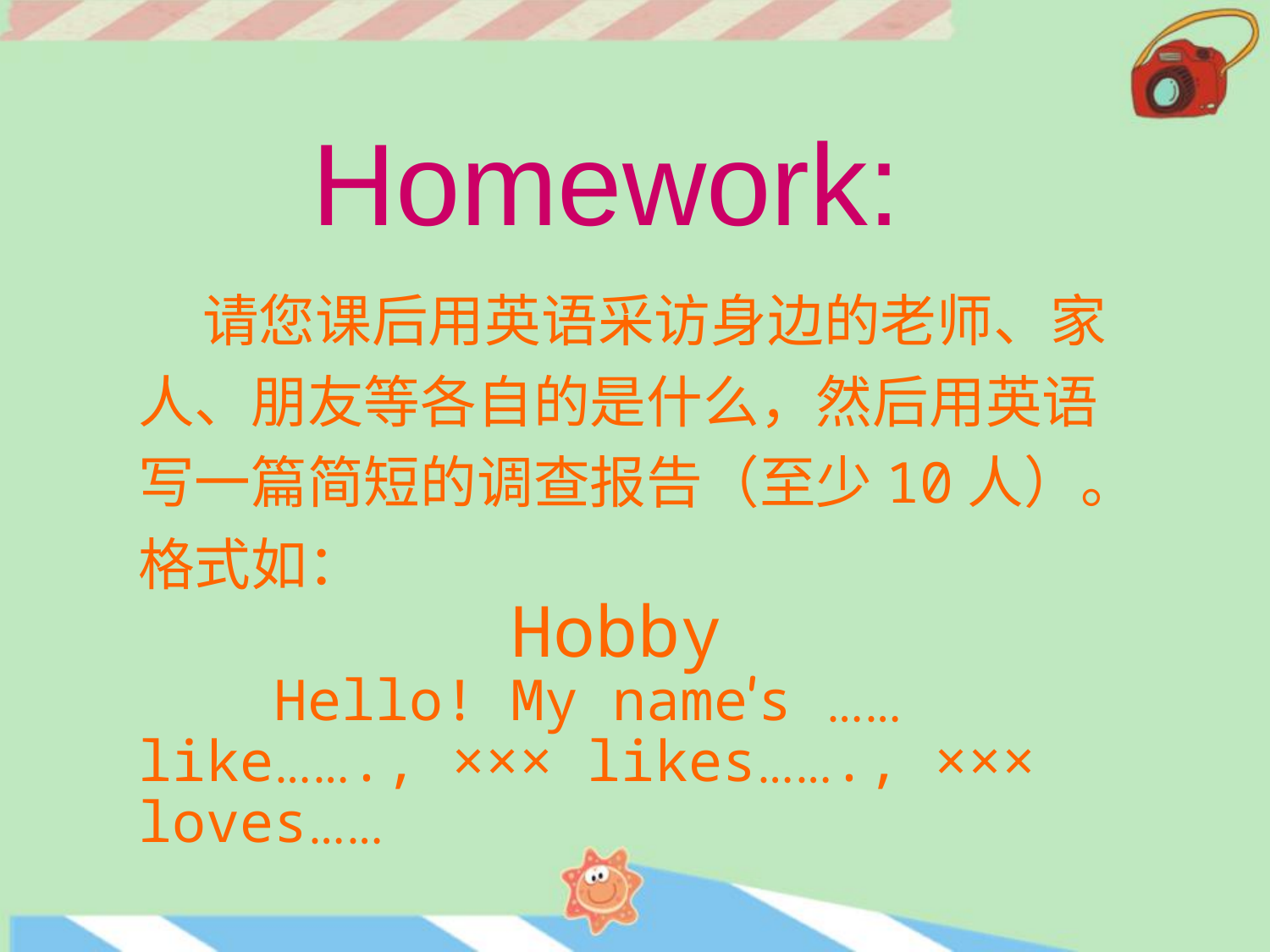

Homework:
    请您课后用英语采访身边的老师、家人、朋友等各自的是什么，然后用英语写一篇简短的调查报告（至少10人）。格式如：
           Hobby
    Hello! My name’s …… like……., ××× likes……., ××× loves……